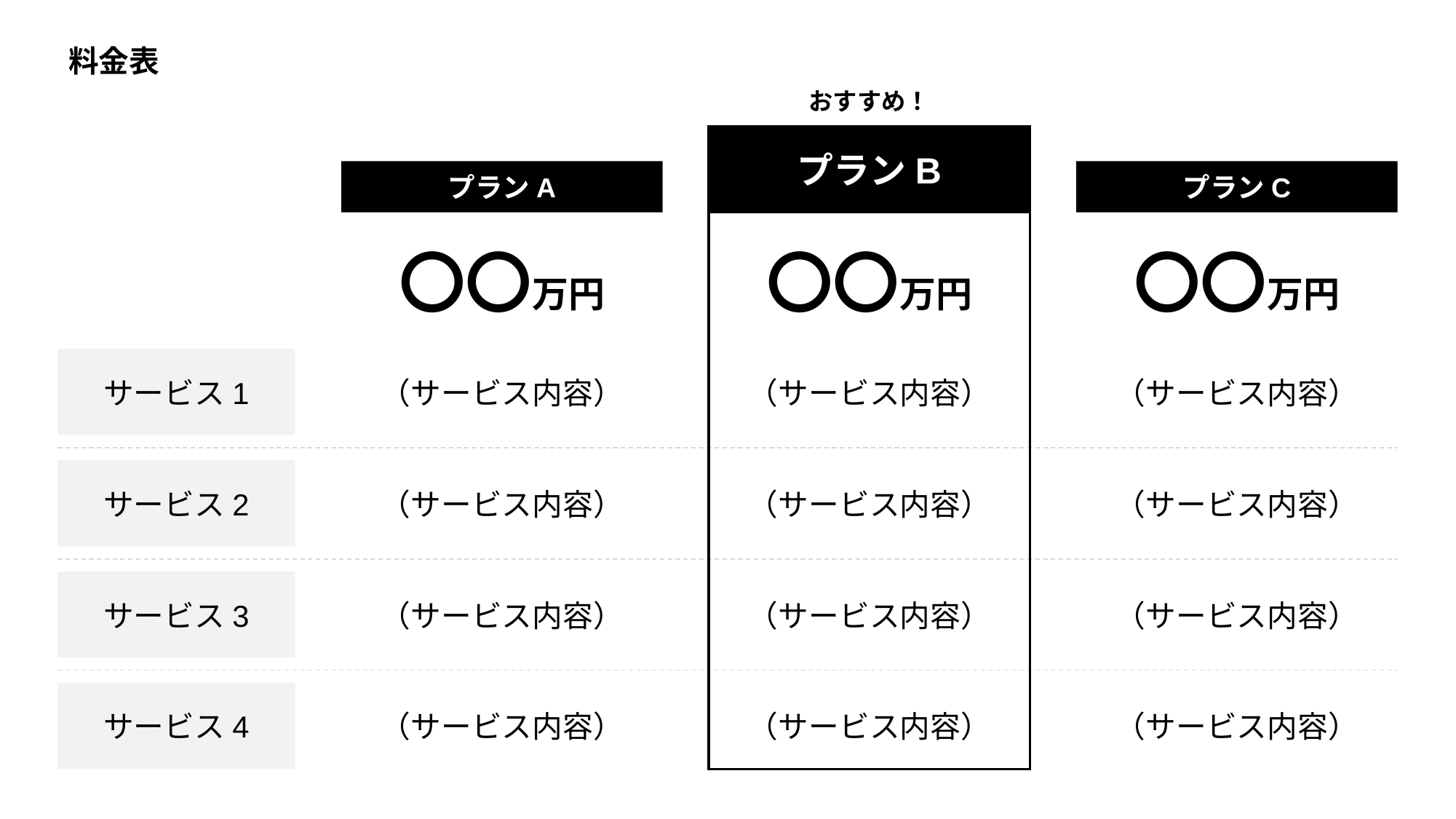

料金表
おすすめ！
プランB
プランA
プランC

〇〇万円
〇〇万円
〇〇万円
サービス1
（サービス内容）
（サービス内容）
（サービス内容）
サービス2
（サービス内容）
（サービス内容）
（サービス内容）
サービス3
（サービス内容）
（サービス内容）
（サービス内容）
サービス4
（サービス内容）
（サービス内容）
（サービス内容）